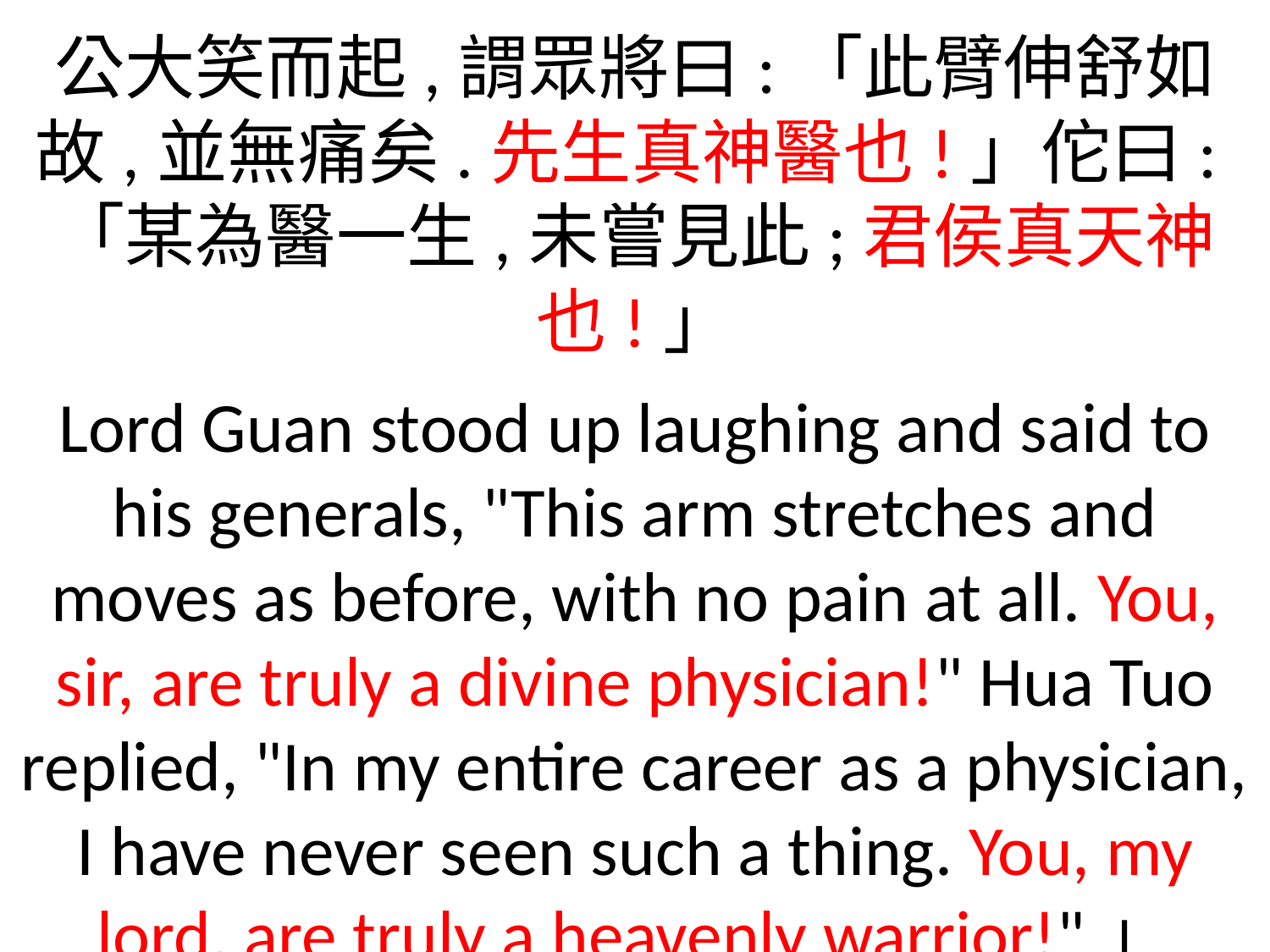

公大笑而起,謂眾將曰:「此臂伸舒如故,並無痛矣.先生真神醫也!」佗曰:「某為醫一生,未嘗見此;君侯真天神也!」
Lord Guan stood up laughing and said to his generals, "This arm stretches and moves as before, with no pain at all. You, sir, are truly a divine physician!" Hua Tuo replied, "In my entire career as a physician, I have never seen such a thing. You, my lord, are truly a heavenly warrior!"」